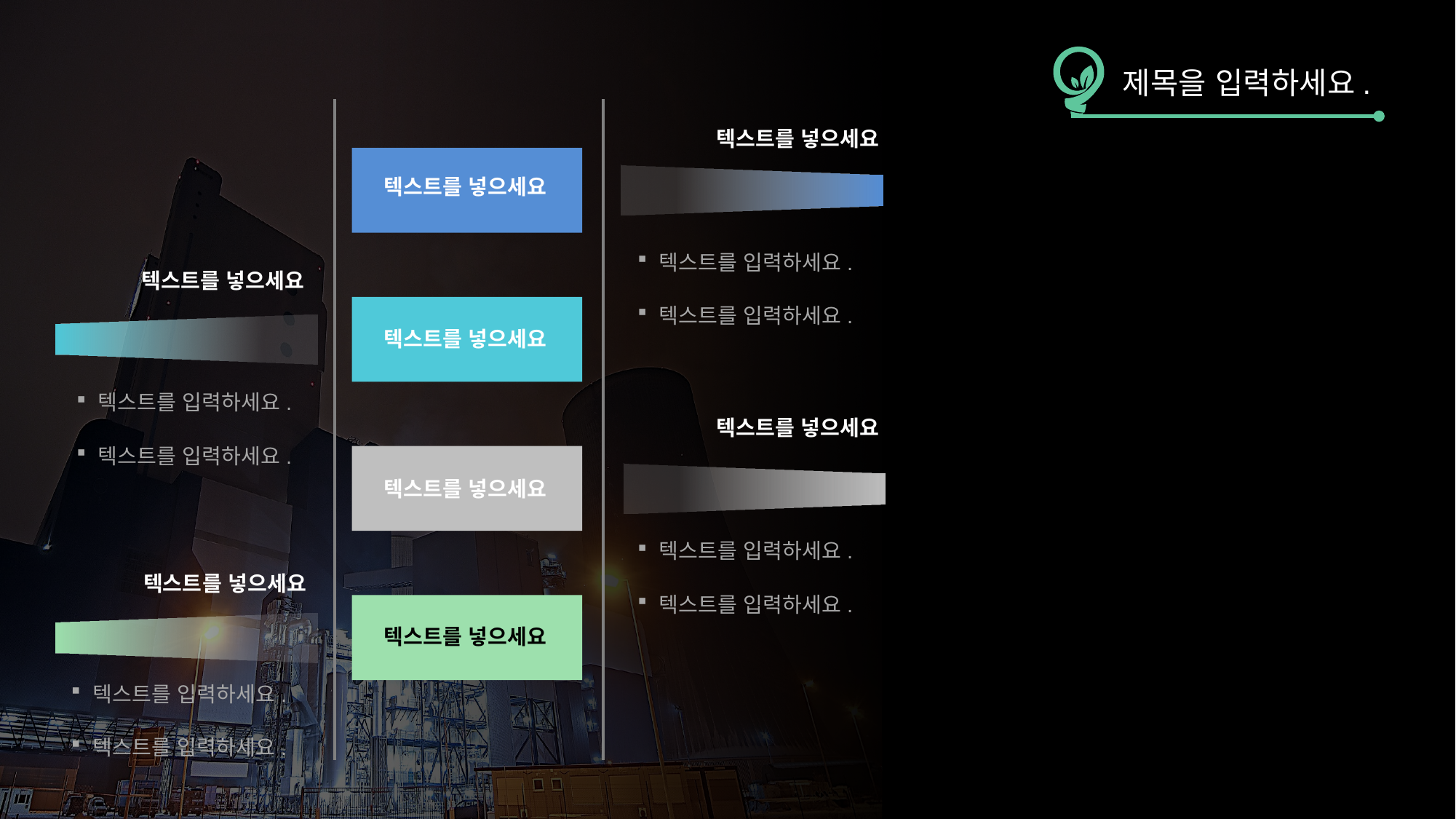

제목을 입력하세요.

텍스트를 넣으세요
텍스트를 넣으세요
텍스트를 입력하세요.
텍스트를 입력하세요.
텍스트를 넣으세요
텍스트를 넣으세요
텍스트를 입력하세요.
텍스트를 입력하세요.
텍스트를 넣으세요
텍스트를 넣으세요
텍스트를 입력하세요.
텍스트를 입력하세요.
텍스트를 넣으세요
텍스트를 넣으세요
텍스트를 입력하세요.
텍스트를 입력하세요.